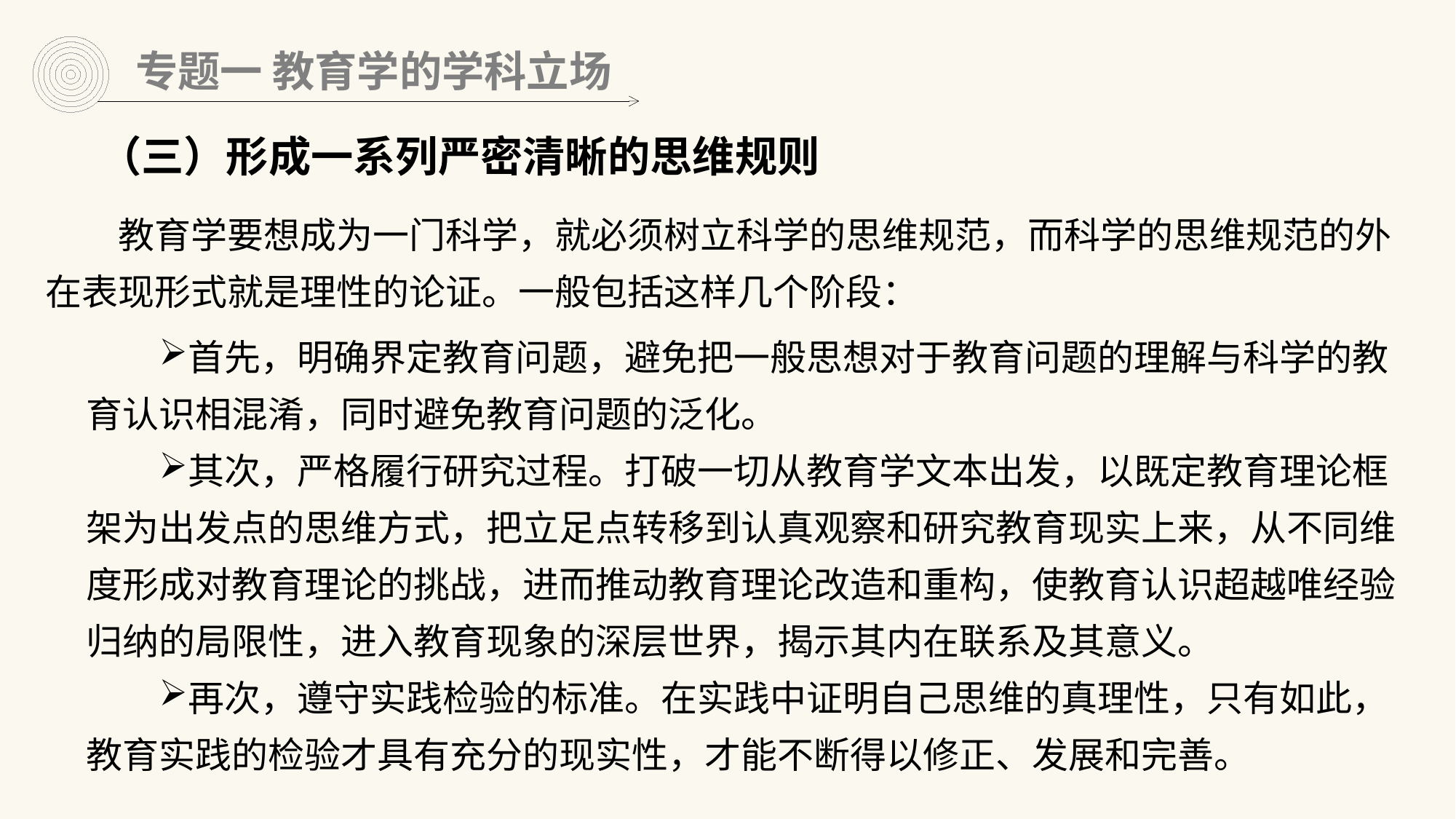

专题一 教育学的学科立场
（三）形成一系列严密清晰的思维规则
教育学要想成为一门科学，就必须树立科学的思维规范，而科学的思维规范的外在表现形式就是理性的论证。一般包括这样几个阶段：
首先，明确界定教育问题，避免把一般思想对于教育问题的理解与科学的教育认识相混淆，同时避免教育问题的泛化。
其次，严格履行研究过程。打破一切从教育学文本出发，以既定教育理论框架为出发点的思维方式，把立足点转移到认真观察和研究教育现实上来，从不同维度形成对教育理论的挑战，进而推动教育理论改造和重构，使教育认识超越唯经验归纳的局限性，进入教育现象的深层世界，揭示其内在联系及其意义。
再次，遵守实践检验的标准。在实践中证明自己思维的真理性，只有如此，教育实践的检验才具有充分的现实性，才能不断得以修正、发展和完善。